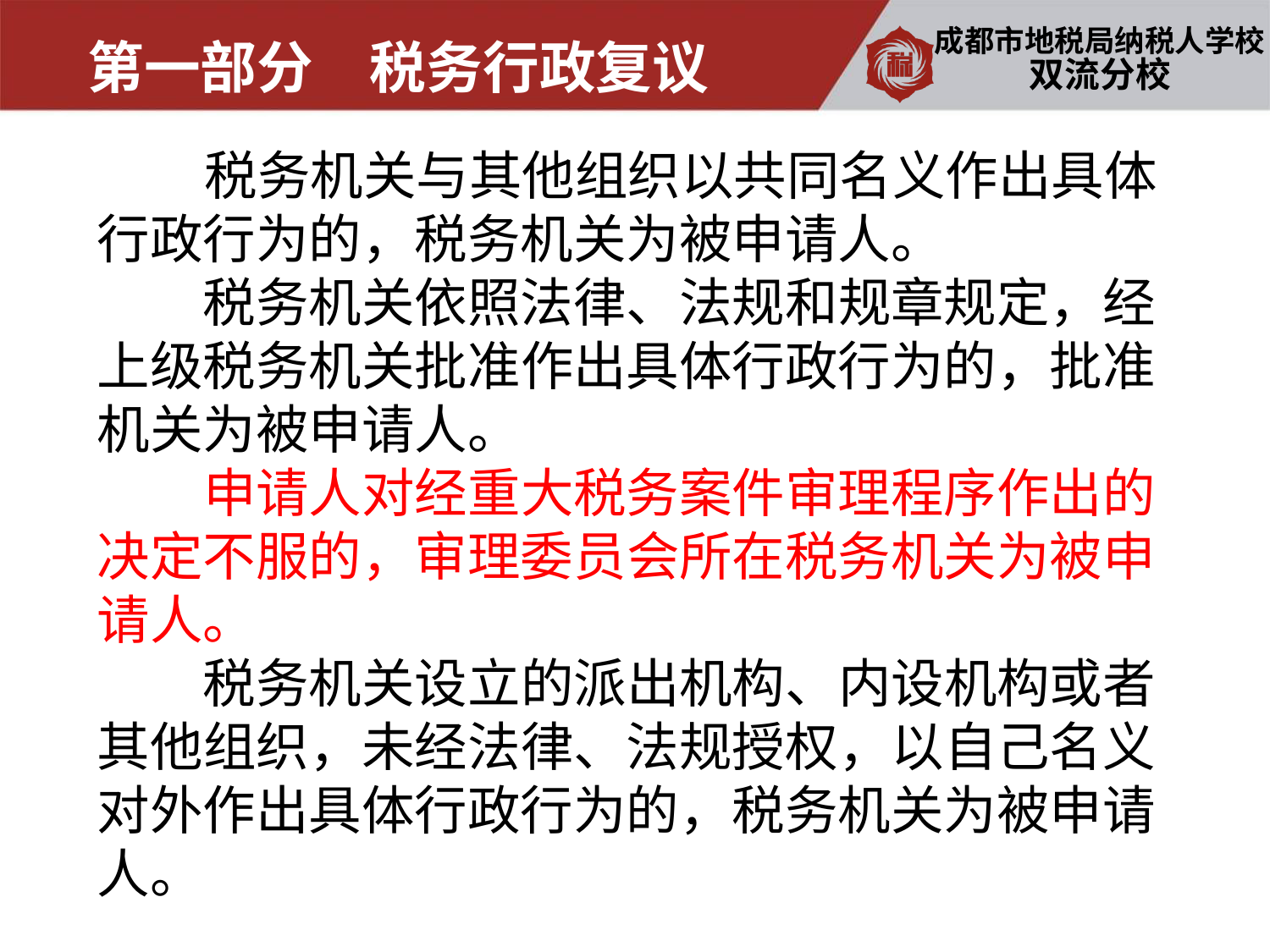

第一部分　税务行政复议
双流分校
        税务机关与其他组织以共同名义作出具体行政行为的，税务机关为被申请人。
　　税务机关依照法律、法规和规章规定，经上级税务机关批准作出具体行政行为的，批准机关为被申请人。
　　申请人对经重大税务案件审理程序作出的决定不服的，审理委员会所在税务机关为被申请人。
　　税务机关设立的派出机构、内设机构或者其他组织，未经法律、法规授权，以自己名义对外作出具体行政行为的，税务机关为被申请人。